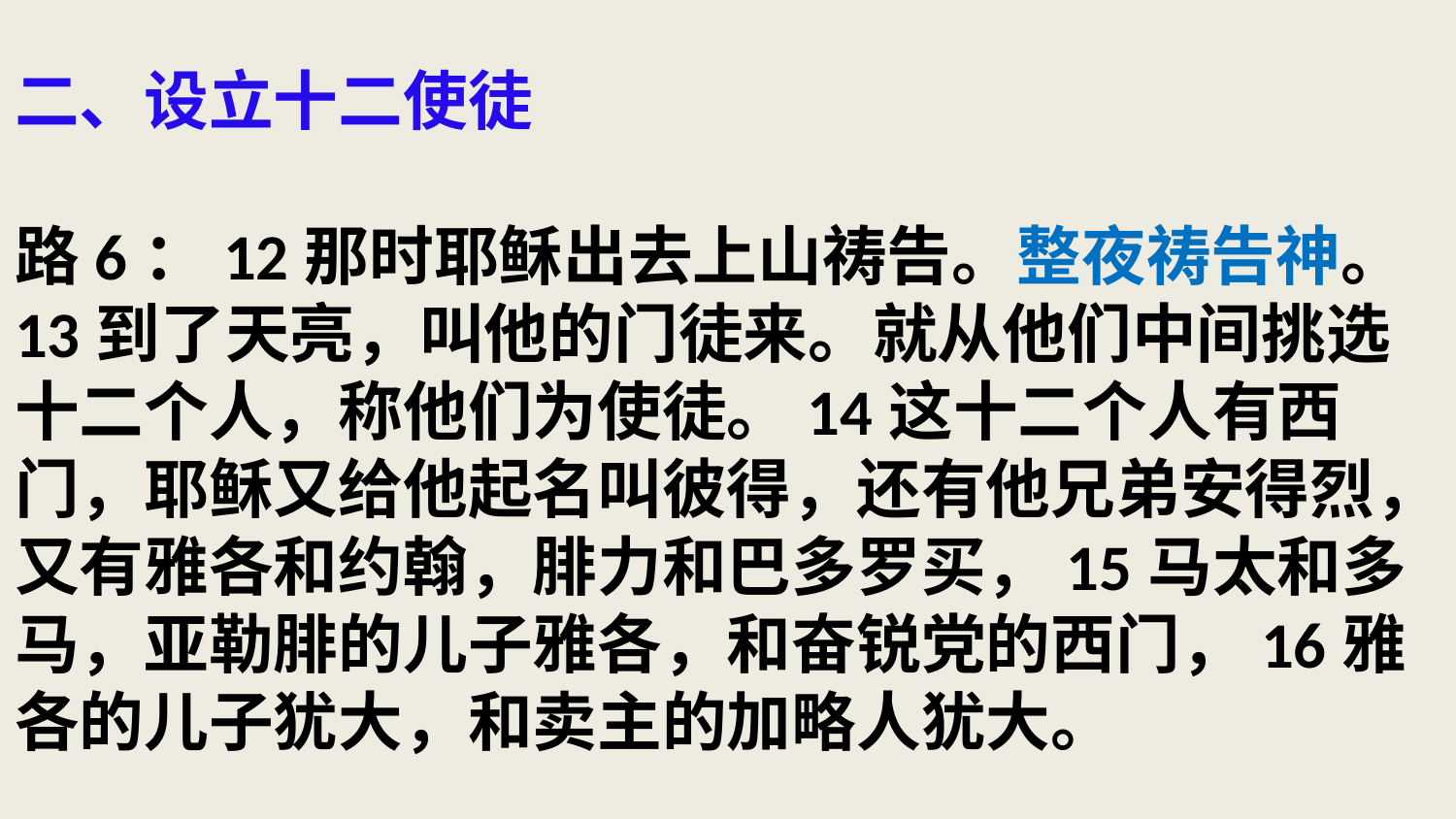

# 二、设立十二使徒 路6：12那时耶稣出去上山祷告。整夜祷告神。 13到了天亮，叫他的门徒来。就从他们中间挑选十二个人，称他们为使徒。14这十二个人有西门，耶稣又给他起名叫彼得，还有他兄弟安得烈，又有雅各和约翰，腓力和巴多罗买，15马太和多马，亚勒腓的儿子雅各，和奋锐党的西门，16雅各的儿子犹大，和卖主的加略人犹大。